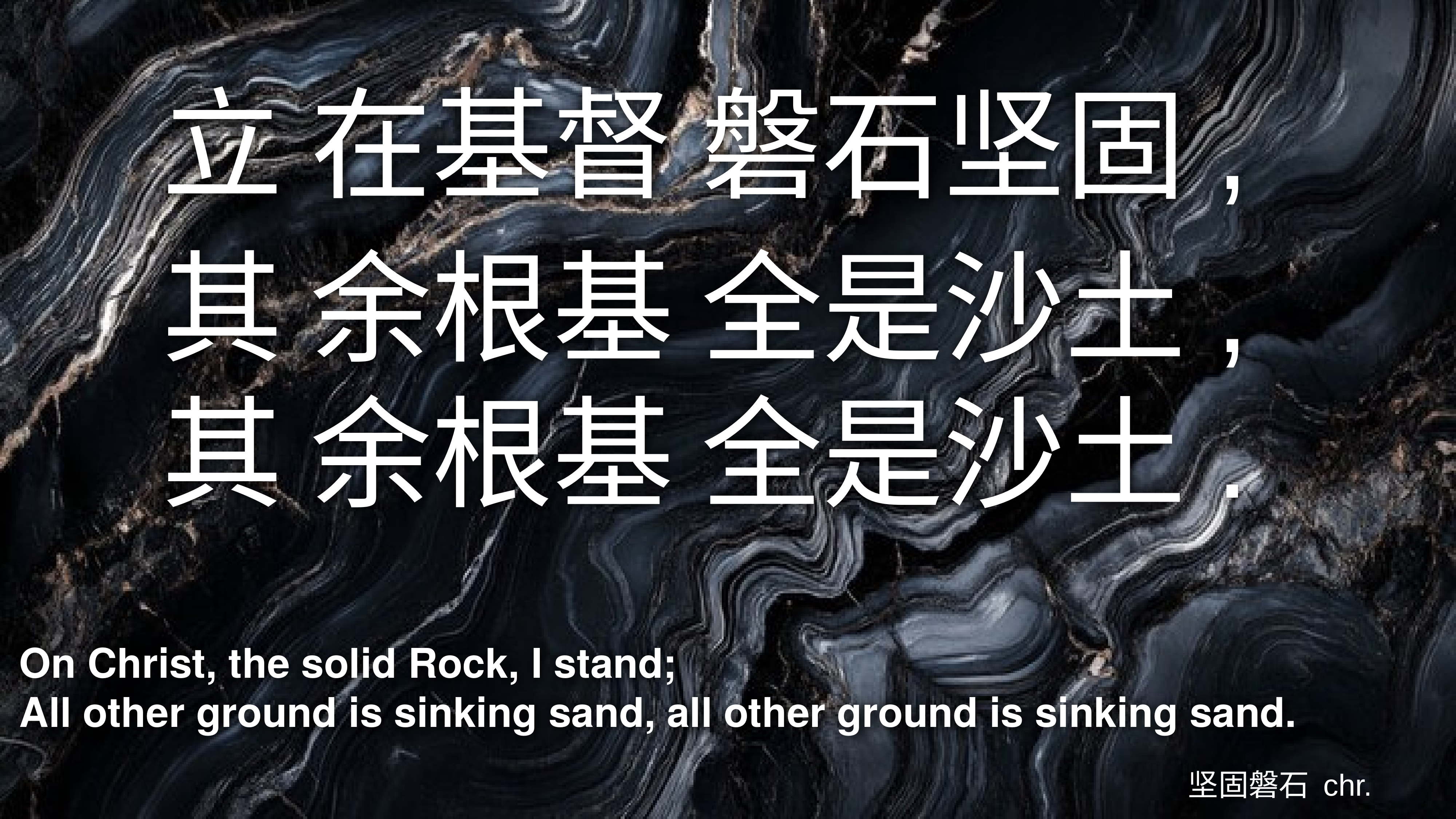

立 在基督 磐石坚固,
其 余根基 全是沙土,
其 余根基 全是沙土.
On Christ, the solid Rock, I stand;
All other ground is sinking sand, all other ground is sinking sand.
坚固磐石 chr.